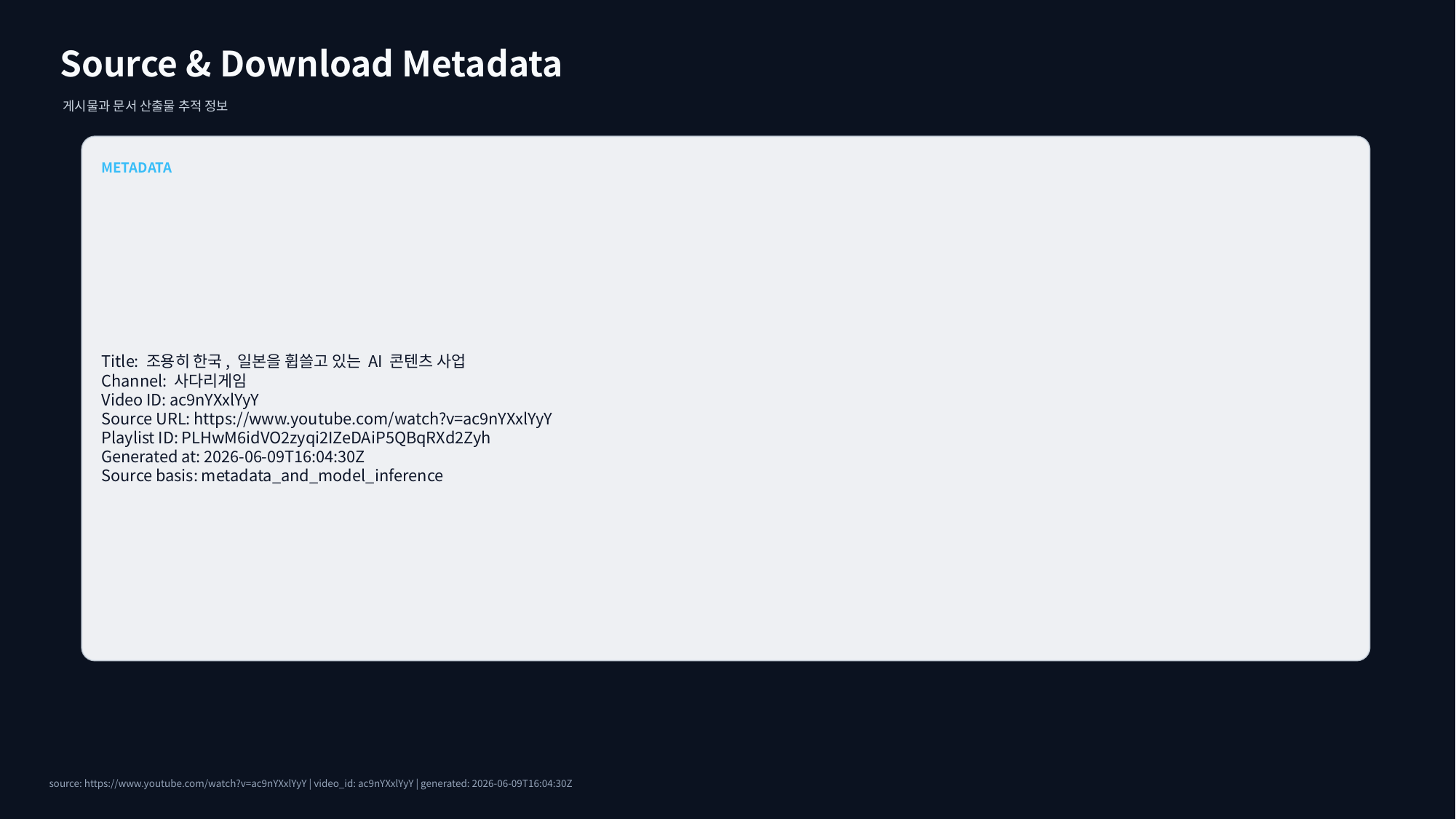

Source & Download Metadata
게시물과 문서 산출물 추적 정보

METADATA
Title: 조용히 한국, 일본을 휩쓸고 있는 AI 콘텐츠 사업
Channel: 사다리게임
Video ID: ac9nYXxlYyY
Source URL: https://www.youtube.com/watch?v=ac9nYXxlYyY
Playlist ID: PLHwM6idVO2zyqi2IZeDAiP5QBqRXd2Zyh
Generated at: 2026-06-09T16:04:30Z
Source basis: metadata_and_model_inference
source: https://www.youtube.com/watch?v=ac9nYXxlYyY | video_id: ac9nYXxlYyY | generated: 2026-06-09T16:04:30Z